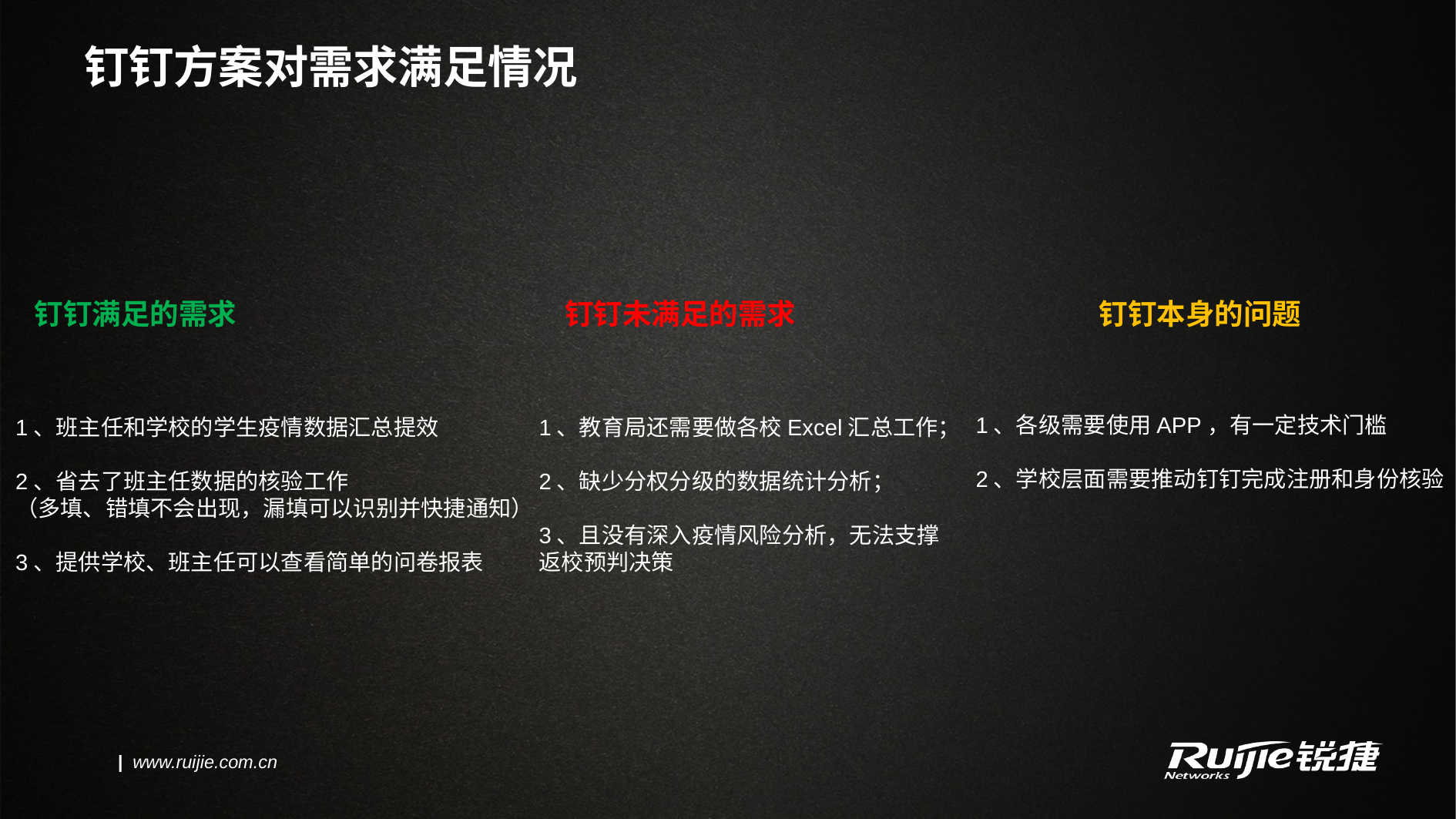

钉钉方案对需求满足情况
钉钉满足的需求
钉钉未满足的需求
钉钉本身的问题
1、各级需要使用APP，有一定技术门槛

2、学校层面需要推动钉钉完成注册和身份核验
1、班主任和学校的学生疫情数据汇总提效

2、省去了班主任数据的核验工作
（多填、错填不会出现，漏填可以识别并快捷通知）

3、提供学校、班主任可以查看简单的问卷报表
1、教育局还需要做各校Excel汇总工作；

2、缺少分权分级的数据统计分析；

3、且没有深入疫情风险分析，无法支撑
返校预判决策